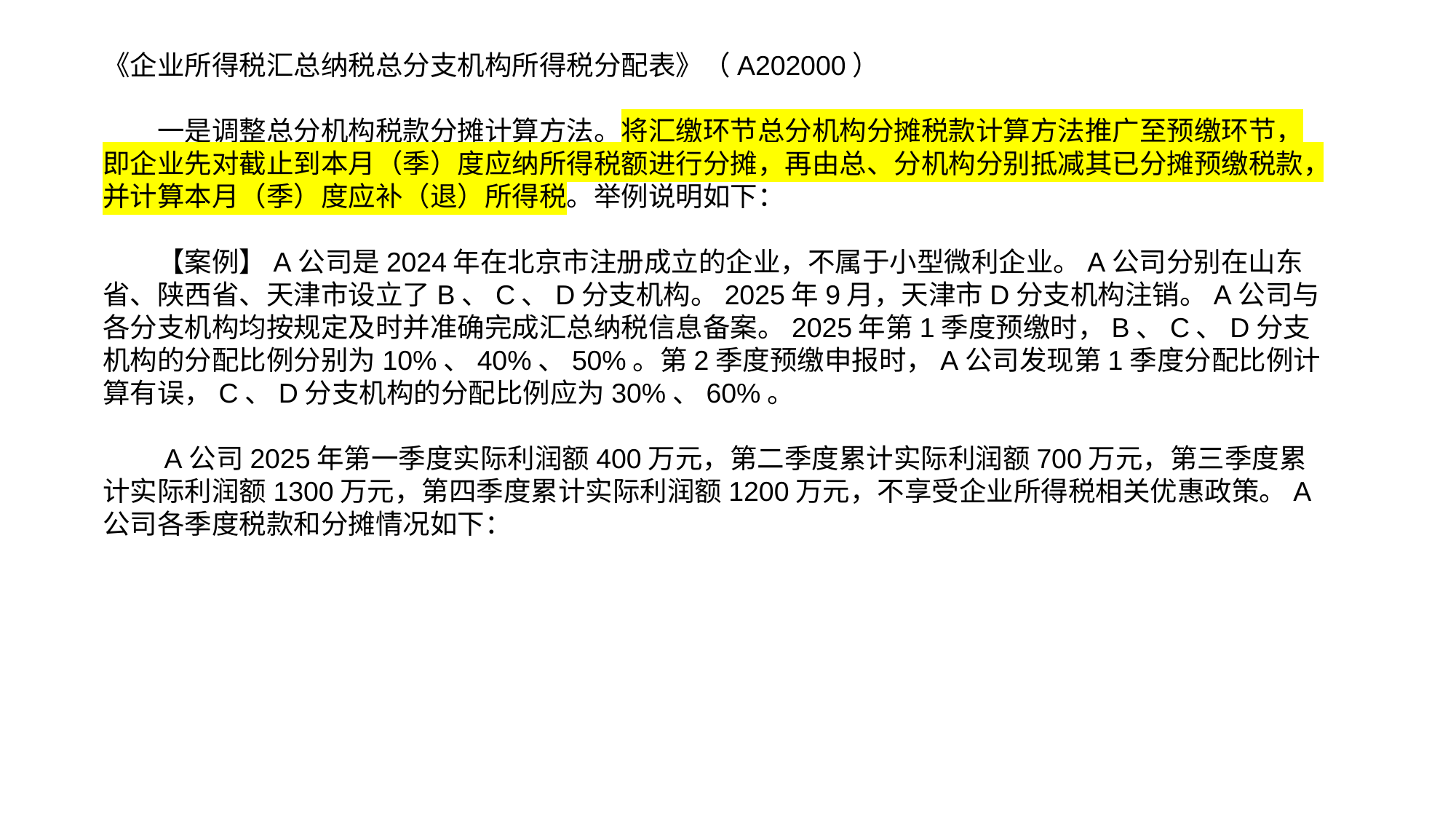

《企业所得税汇总纳税总分支机构所得税分配表》（A202000）

　　一是调整总分机构税款分摊计算方法。将汇缴环节总分机构分摊税款计算方法推广至预缴环节，即企业先对截止到本月（季）度应纳所得税额进行分摊，再由总、分机构分别抵减其已分摊预缴税款，并计算本月（季）度应补（退）所得税。举例说明如下：

　　【案例】A公司是2024年在北京市注册成立的企业，不属于小型微利企业。A公司分别在山东省、陕西省、天津市设立了B、C、D分支机构。2025年9月，天津市D分支机构注销。A公司与各分支机构均按规定及时并准确完成汇总纳税信息备案。2025年第1季度预缴时，B、C、D分支机构的分配比例分别为10%、40%、50%。第2季度预缴申报时，A公司发现第1季度分配比例计算有误，C、D分支机构的分配比例应为30%、60%。

　　A公司2025年第一季度实际利润额400万元，第二季度累计实际利润额700万元，第三季度累计实际利润额1300万元，第四季度累计实际利润额1200万元，不享受企业所得税相关优惠政策。A公司各季度税款和分摊情况如下：